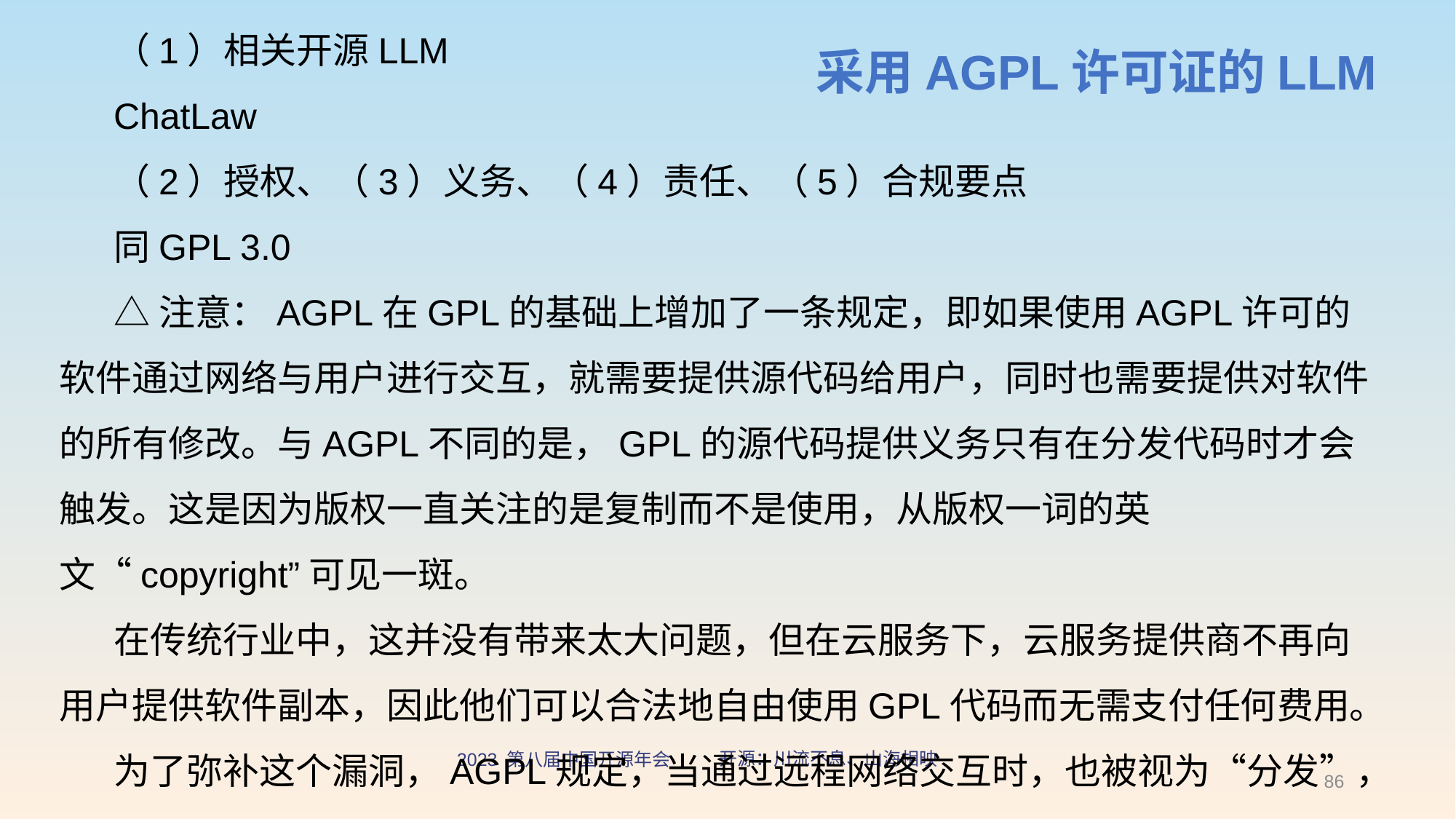

（1）相关开源LLM
ChatLaw
（2）授权、（3）义务、（4）责任、（5）合规要点
同GPL 3.0
△注意：AGPL在GPL的基础上增加了一条规定，即如果使用AGPL许可的软件通过网络与用户进行交互，就需要提供源代码给用户，同时也需要提供对软件的所有修改。与AGPL不同的是，GPL的源代码提供义务只有在分发代码时才会触发。这是因为版权一直关注的是复制而不是使用，从版权一词的英文“copyright”可见一斑。
在传统行业中，这并没有带来太大问题，但在云服务下，云服务提供商不再向用户提供软件副本，因此他们可以合法地自由使用GPL代码而无需支付任何费用。
为了弥补这个漏洞，AGPL规定，当通过远程网络交互时，也被视为“分发”，并需要提供源代码。
采用AGPL许可证的LLM
86